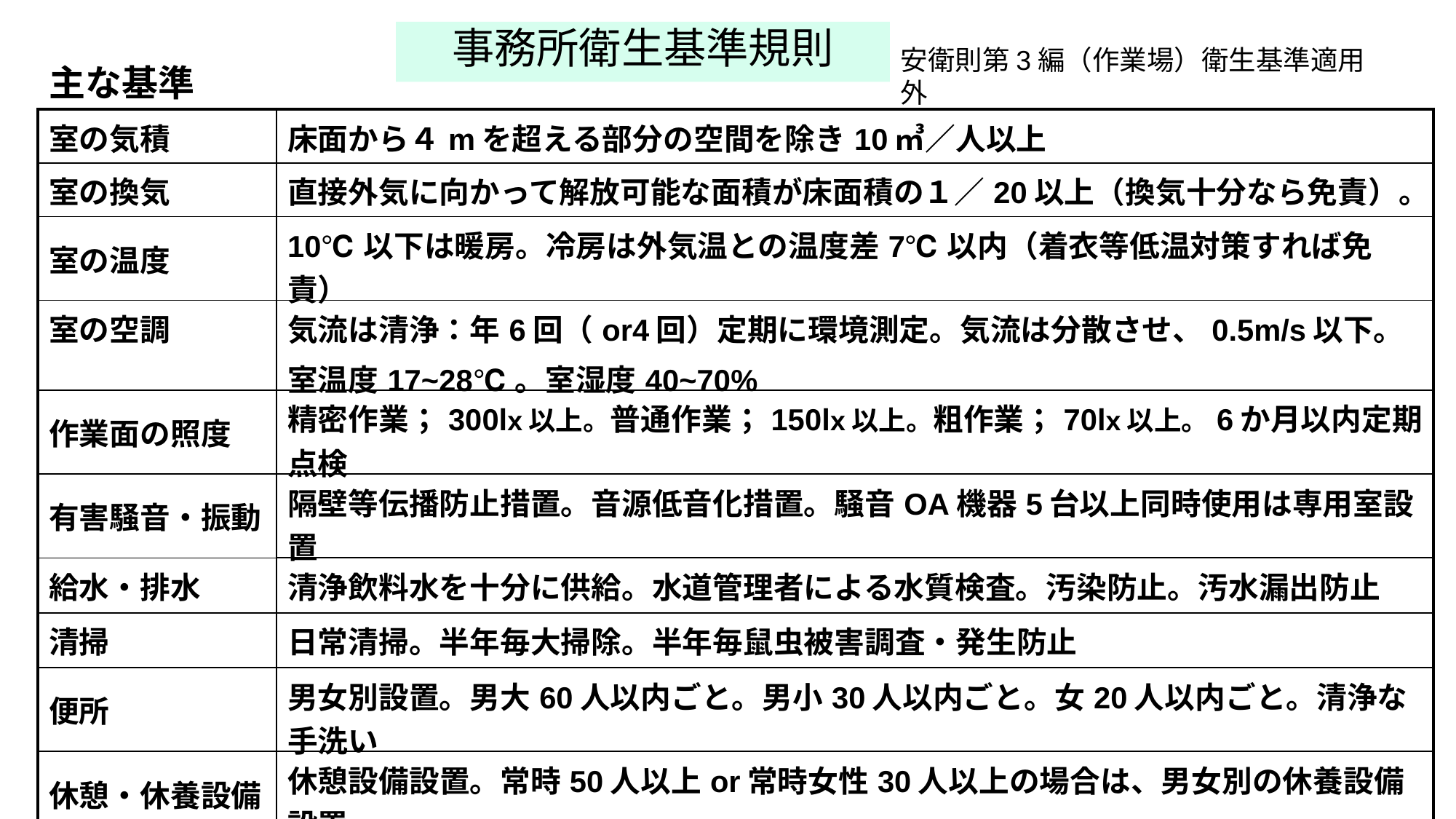

事務所衛生基準規則
安衛則第3編（作業場）衛生基準適用外
主な基準
| 室の気積 | 床面から４mを超える部分の空間を除き10㎥／人以上 |
| --- | --- |
| 室の換気 | 直接外気に向かって解放可能な面積が床面積の１／20以上（換気十分なら免責）。 |
| 室の温度 | 10℃以下は暖房。冷房は外気温との温度差7℃以内（着衣等低温対策すれば免責） |
| 室の空調 | 気流は清浄：年6回（or4回）定期に環境測定。気流は分散させ、0.5m/s以下。 室温度17~28℃。室湿度40~70% |
| 作業面の照度 | 精密作業；300lx以上。普通作業；150lx以上。粗作業；70lx以上。6か月以内定期点検 |
| 有害騒音・振動 | 隔壁等伝播防止措置。音源低音化措置。騒音OA機器5台以上同時使用は専用室設置 |
| 給水・排水 | 清浄飲料水を十分に供給。水道管理者による水質検査。汚染防止。汚水漏出防止 |
| 清掃 | 日常清掃。半年毎大掃除。半年毎鼠虫被害調査・発生防止 |
| 便所 | 男女別設置。男大60人以内ごと。男小30人以内ごと。女20人以内ごと。清浄な手洗い |
| 休憩・休養設備 | 休憩設備設置。常時50人以上or常時女性30人以上の場合は、男女別の休養設備設置 |
| 救急用具等 | 必用な救急用具・材料を備え付け、場所・使用方法を周知。用具等の清潔の保持 |
| 労働者の義務 | 清潔に注意し、廃棄物を定められた場所以外に捨てない |